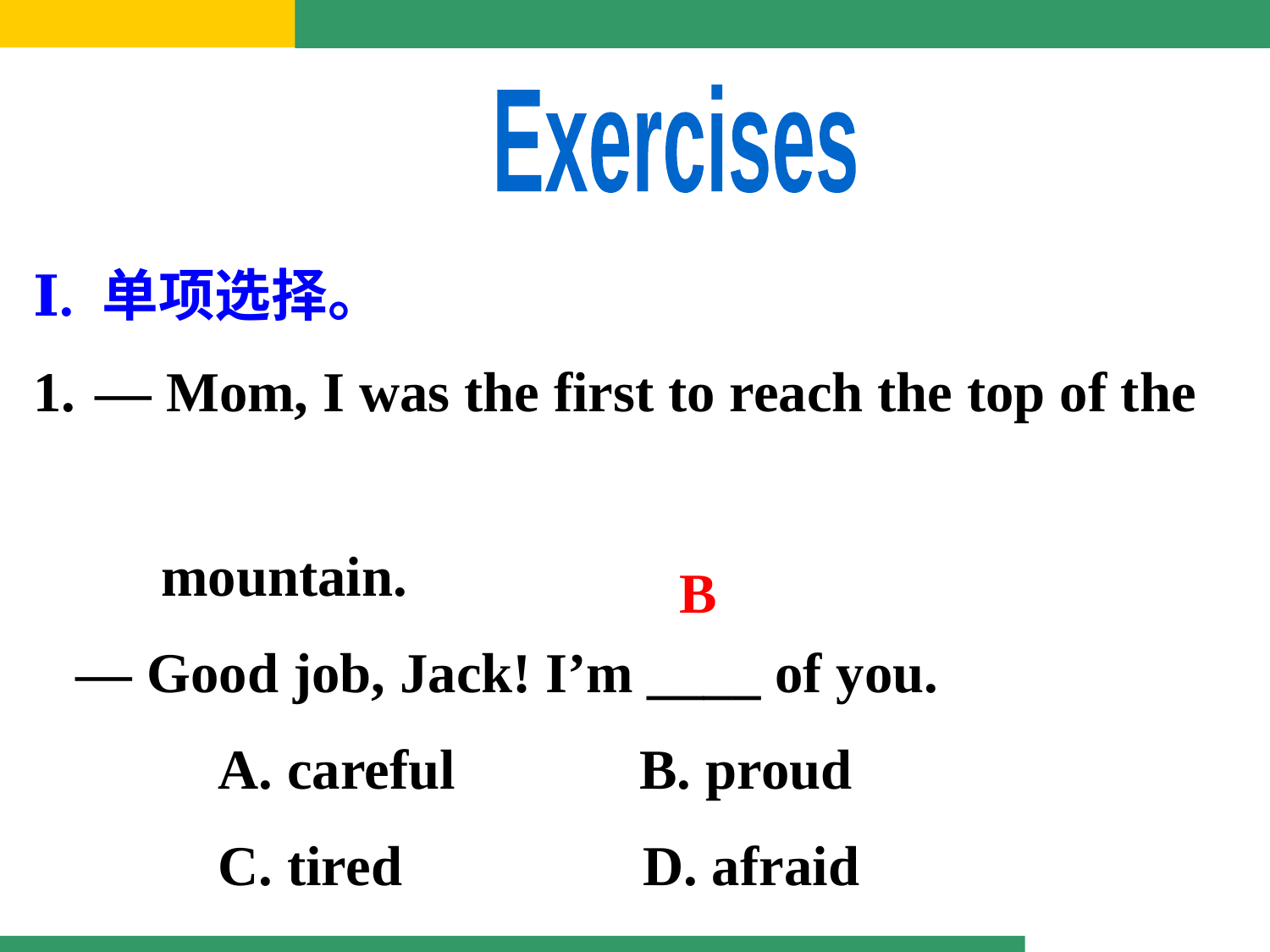

Exercises
Ⅰ. 单项选择。
 — Mom, I was the first to reach the top of the
         mountain.
   — Good job, Jack! I’m ____ of you.
             A. careful             B. proud
             C. tired                 D. afraid
B